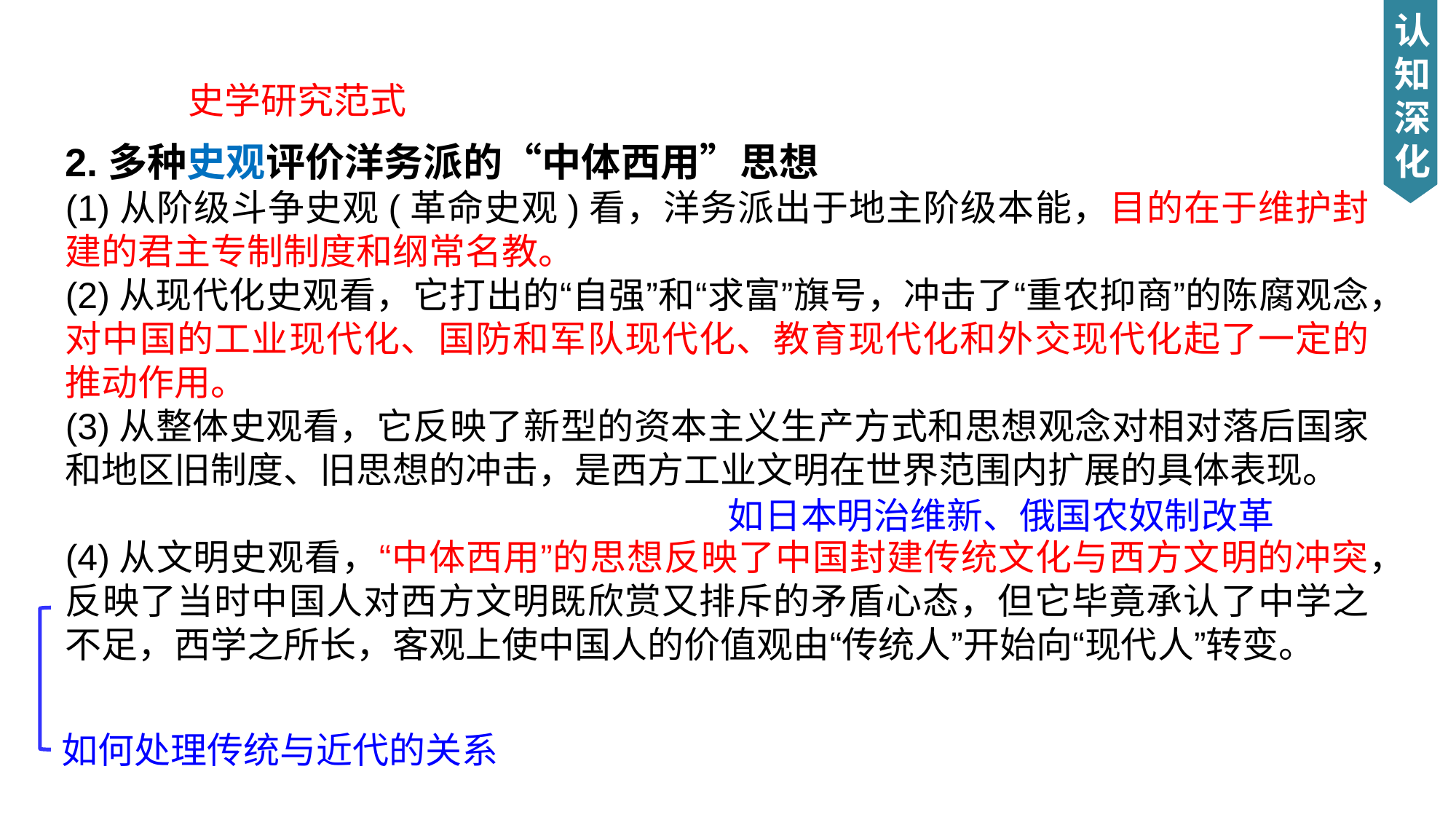

史学研究范式
认知深化
2.多种史观评价洋务派的“中体西用”思想
(1)从阶级斗争史观(革命史观)看，洋务派出于地主阶级本能，目的在于维护封建的君主专制制度和纲常名教。
(2)从现代化史观看，它打出的“自强”和“求富”旗号，冲击了“重农抑商”的陈腐观念，对中国的工业现代化、国防和军队现代化、教育现代化和外交现代化起了一定的推动作用。
(3)从整体史观看，它反映了新型的资本主义生产方式和思想观念对相对落后国家和地区旧制度、旧思想的冲击，是西方工业文明在世界范围内扩展的具体表现。

(4)从文明史观看，“中体西用”的思想反映了中国封建传统文化与西方文明的冲突，反映了当时中国人对西方文明既欣赏又排斥的矛盾心态，但它毕竟承认了中学之不足，西学之所长，客观上使中国人的价值观由“传统人”开始向“现代人”转变。
如日本明治维新、俄国农奴制改革

如何处理传统与近代的关系